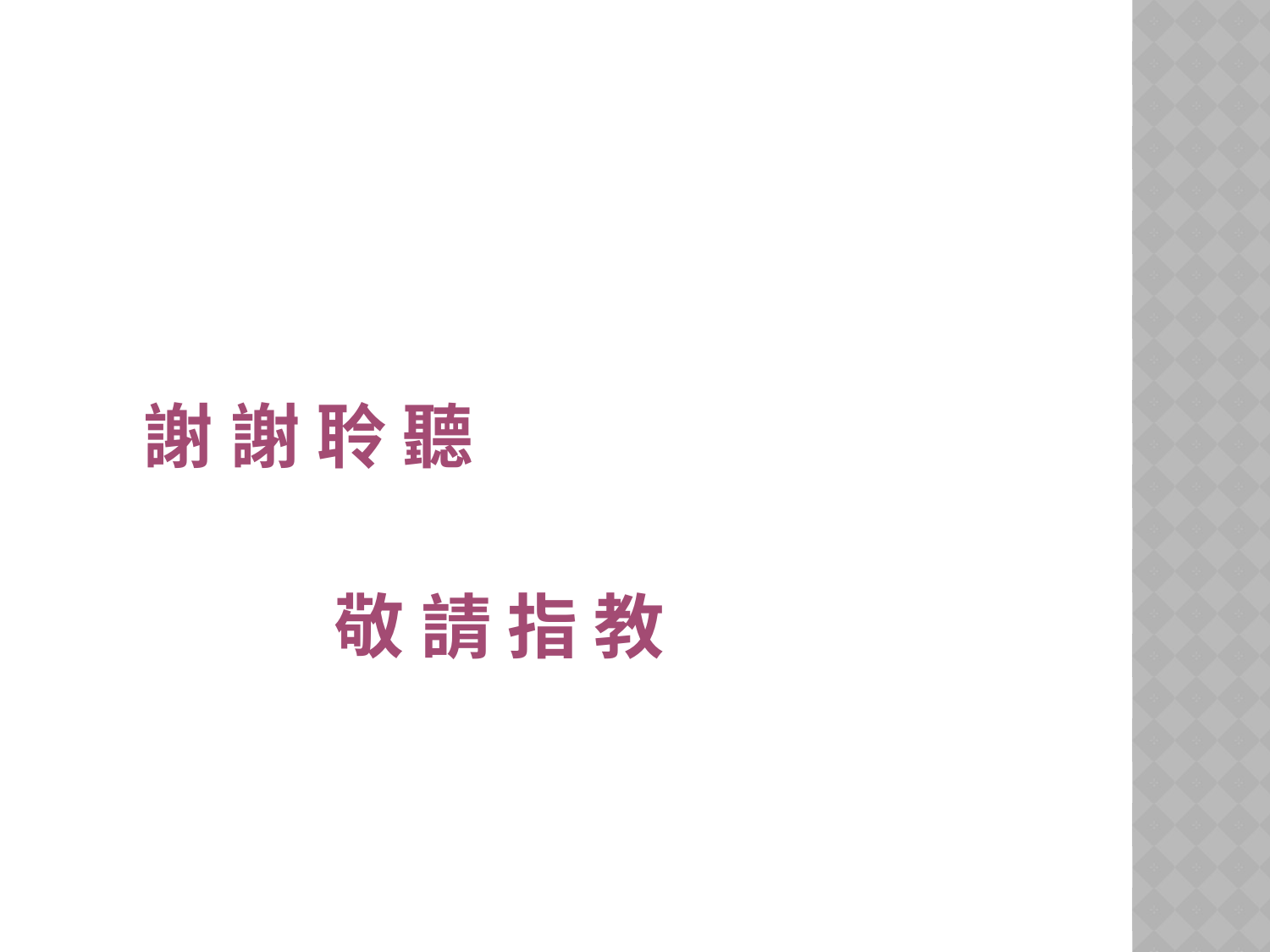

#

     謝 謝 聆 聽

               敬 請 指 教